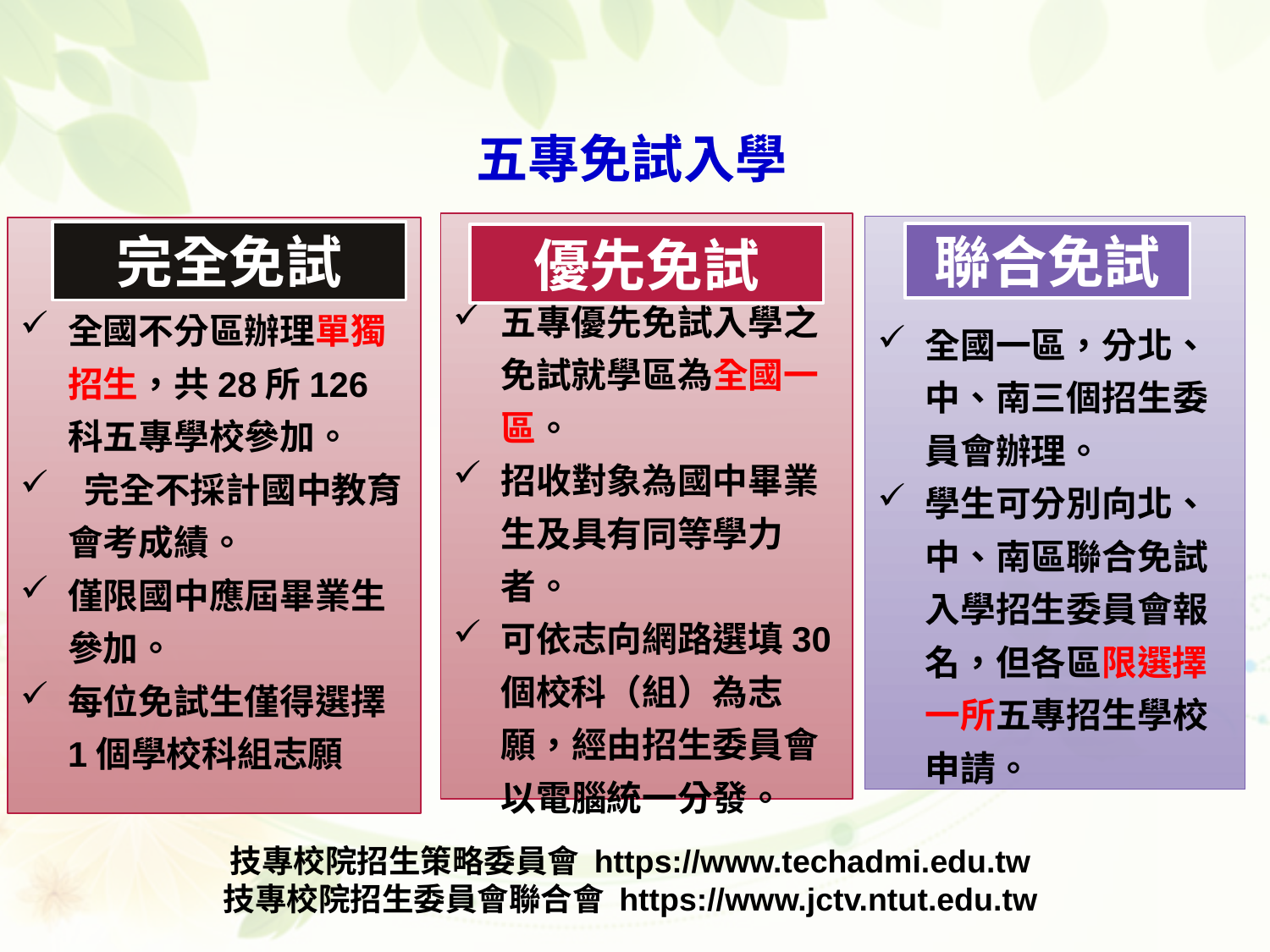

# 五專免試入學

五專優先免試入學之免試就學區為全國一區。
招收對象為國中畢業生及具有同等學力者。
可依志向網路選填30個校科（組）為志願，經由招生委員會以電腦統一分發。

全國一區，分北、中、南三個招生委員會辦理。
學生可分別向北、中、南區聯合免試入學招生委員會報名，但各區限選擇一所五專招生學校申請。

全國不分區辦理單獨招生，共28所126科五專學校參加。
 完全不採計國中教育會考成績。
僅限國中應屆畢業生參加。
每位免試生僅得選擇1個學校科組志願
完全免試
聯合免試
優先免試

技專校院招生策略委員會 https://www.techadmi.edu.tw
技專校院招生委員會聯合會 https://www.jctv.ntut.edu.tw